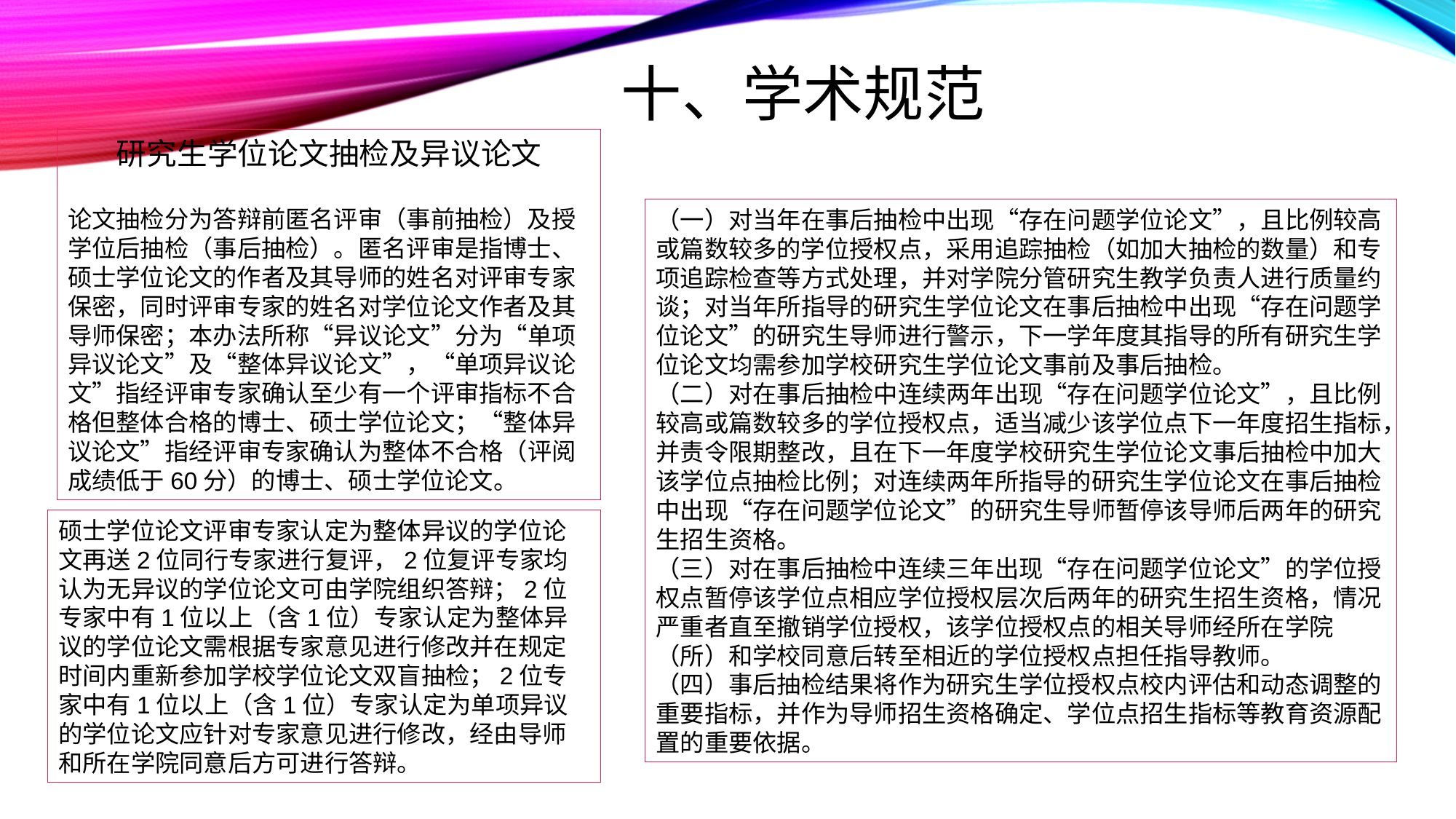

# 十、学术规范
研究生学位论文抽检及异议论文

论文抽检分为答辩前匿名评审（事前抽检）及授学位后抽检（事后抽检）。匿名评审是指博士、硕士学位论文的作者及其导师的姓名对评审专家保密，同时评审专家的姓名对学位论文作者及其导师保密；本办法所称“异议论文”分为“单项异议论文”及“整体异议论文”，“单项异议论文”指经评审专家确认至少有一个评审指标不合格但整体合格的博士、硕士学位论文；“整体异议论文”指经评审专家确认为整体不合格（评阅成绩低于60分）的博士、硕士学位论文。
（一）对当年在事后抽检中出现“存在问题学位论文”，且比例较高或篇数较多的学位授权点，采用追踪抽检（如加大抽检的数量）和专项追踪检查等方式处理，并对学院分管研究生教学负责人进行质量约谈；对当年所指导的研究生学位论文在事后抽检中出现“存在问题学位论文”的研究生导师进行警示，下一学年度其指导的所有研究生学位论文均需参加学校研究生学位论文事前及事后抽检。
（二）对在事后抽检中连续两年出现“存在问题学位论文”，且比例较高或篇数较多的学位授权点，适当减少该学位点下一年度招生指标，并责令限期整改，且在下一年度学校研究生学位论文事后抽检中加大该学位点抽检比例；对连续两年所指导的研究生学位论文在事后抽检中出现“存在问题学位论文”的研究生导师暂停该导师后两年的研究生招生资格。
（三）对在事后抽检中连续三年出现“存在问题学位论文”的学位授权点暂停该学位点相应学位授权层次后两年的研究生招生资格，情况严重者直至撤销学位授权，该学位授权点的相关导师经所在学院（所）和学校同意后转至相近的学位授权点担任指导教师。
（四）事后抽检结果将作为研究生学位授权点校内评估和动态调整的重要指标，并作为导师招生资格确定、学位点招生指标等教育资源配置的重要依据。
硕士学位论文评审专家认定为整体异议的学位论文再送2位同行专家进行复评，2位复评专家均认为无异议的学位论文可由学院组织答辩；2位专家中有1位以上（含1位）专家认定为整体异议的学位论文需根据专家意见进行修改并在规定时间内重新参加学校学位论文双盲抽检；2位专家中有1位以上（含1位）专家认定为单项异议的学位论文应针对专家意见进行修改，经由导师和所在学院同意后方可进行答辩。